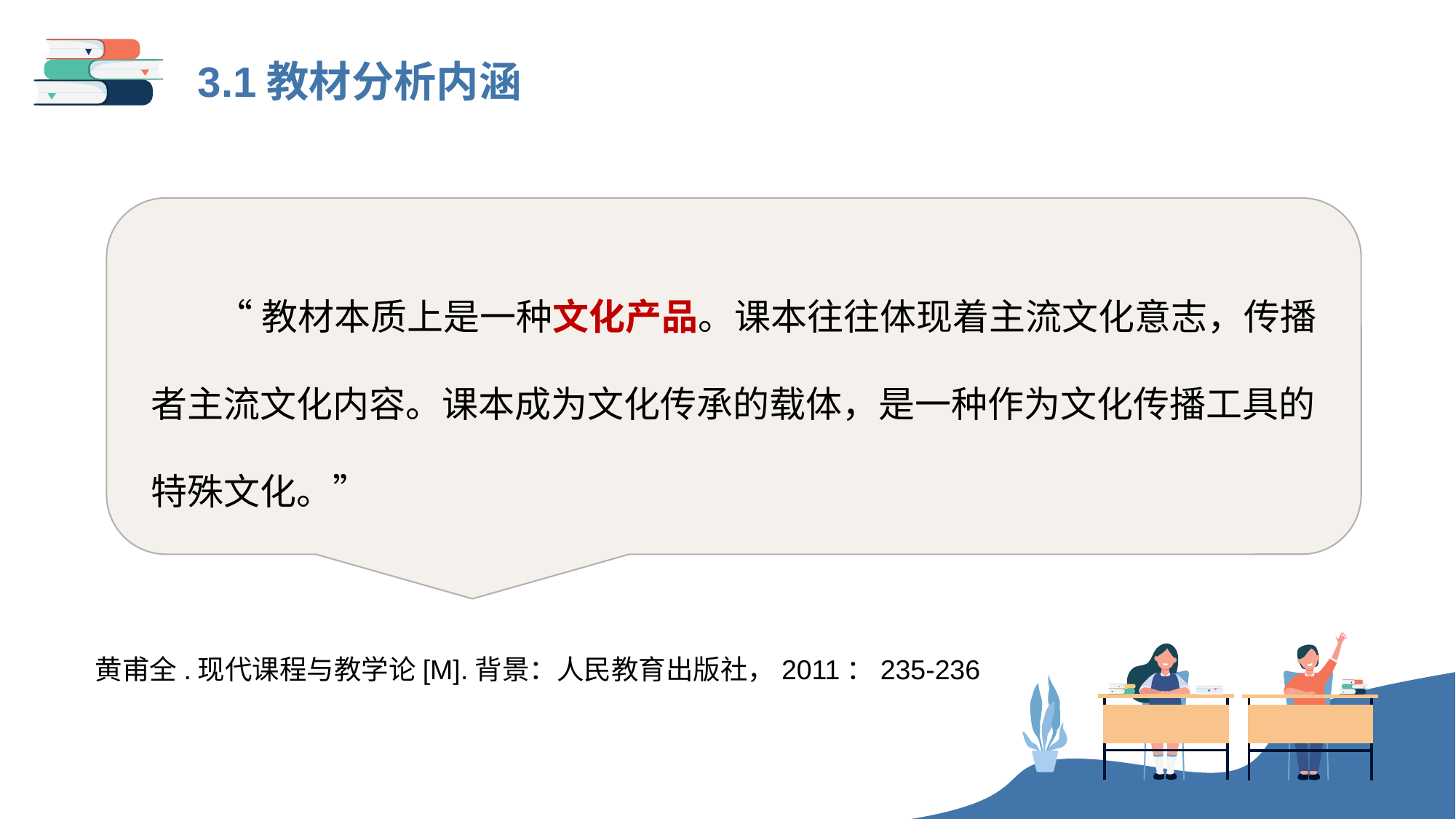

3.1教材分析内涵

        “教材本质上是一种文化产品。课本往往体现着主流文化意志，传播者主流文化内容。课本成为文化传承的载体，是一种作为文化传播工具的特殊文化。”
黄甫全.现代课程与教学论[M].背景：人民教育出版社，2011：235-236